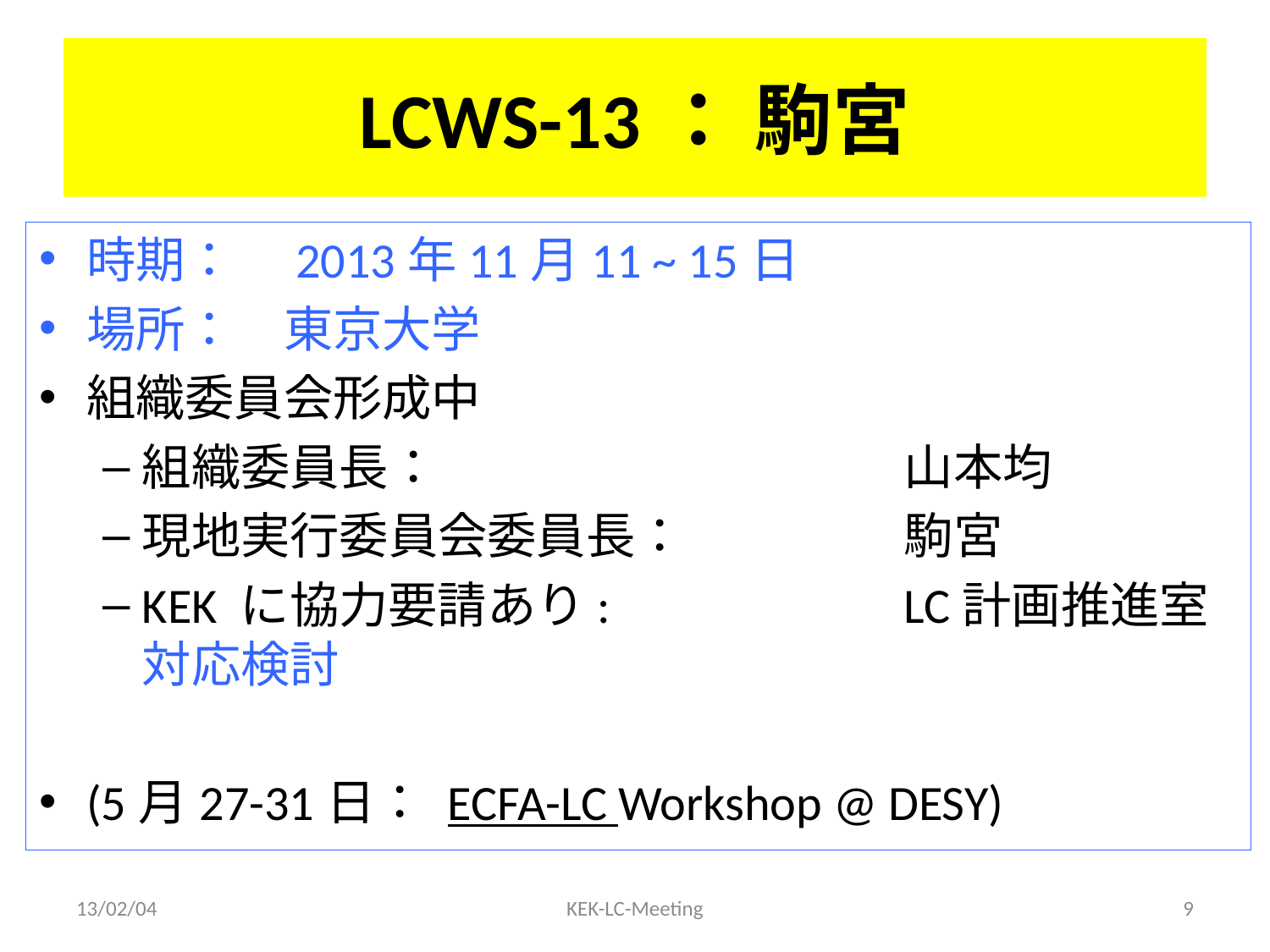

# LCWS-13： 駒宮
時期：　2013年11月11 ~ 15日
場所：　東京大学
組織委員会形成中
組織委員長：　　　　　　　　	山本均
現地実行委員会委員長：		駒宮
KEK に協力要請あり:			LC計画推進室対応検討

(5月27-31日： ECFA-LC Workshop @ DESY)
13/02/04
KEK-LC-Meeting
9